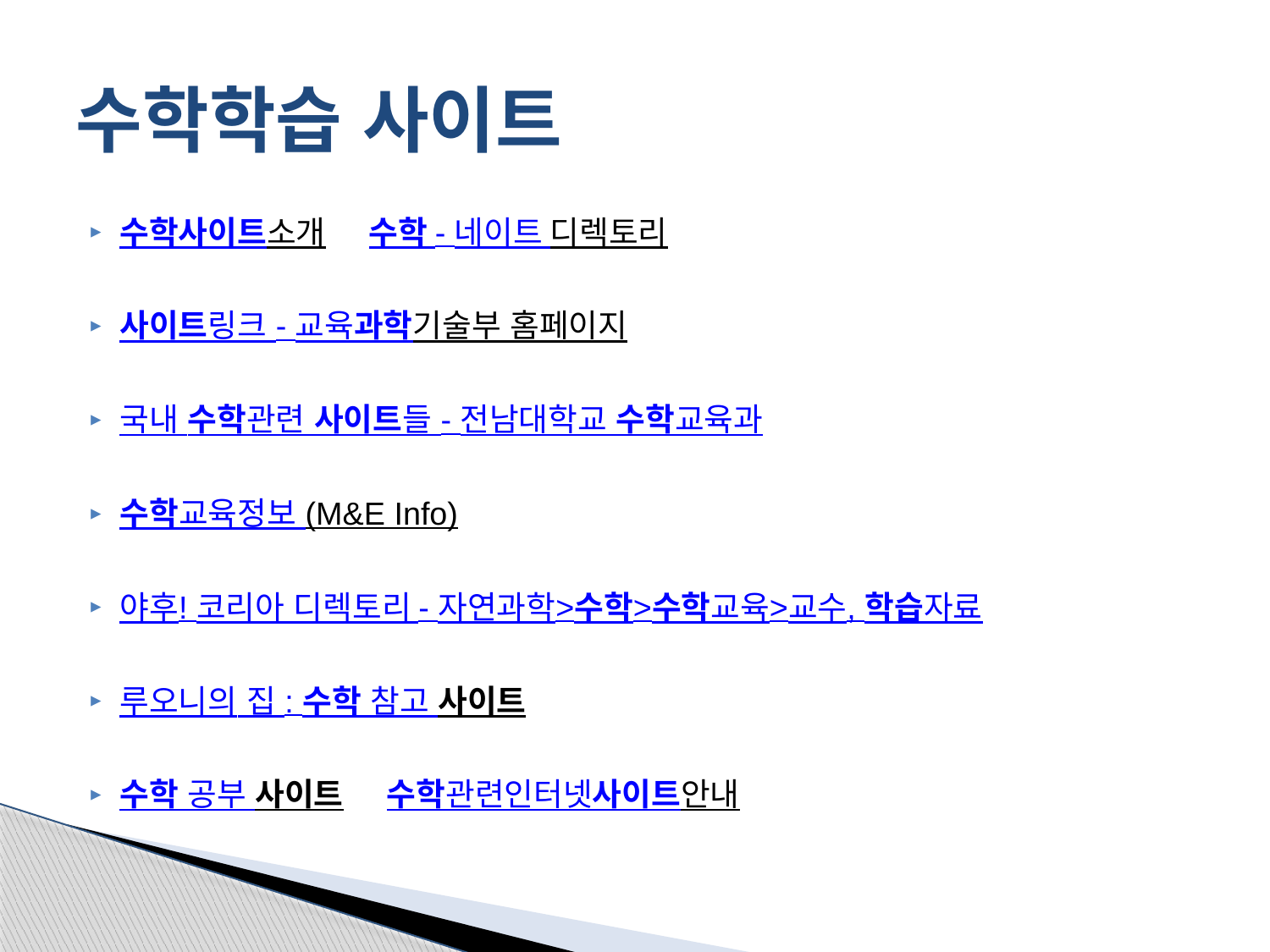

# 수학학습 사이트
수학사이트소개      수학 - 네이트 디렉토리

사이트링크 - 교육과학기술부 홈페이지

국내 수학관련 사이트들 - 전남대학교 수학교육과

수학교육정보 (M&E Info)

야후! 코리아 디렉토리 - 자연과학>수학>수학교육>교수, 학습자료

루오니의 집 : 수학 참고 사이트

수학 공부 사이트      수학관련인터넷사이트안내